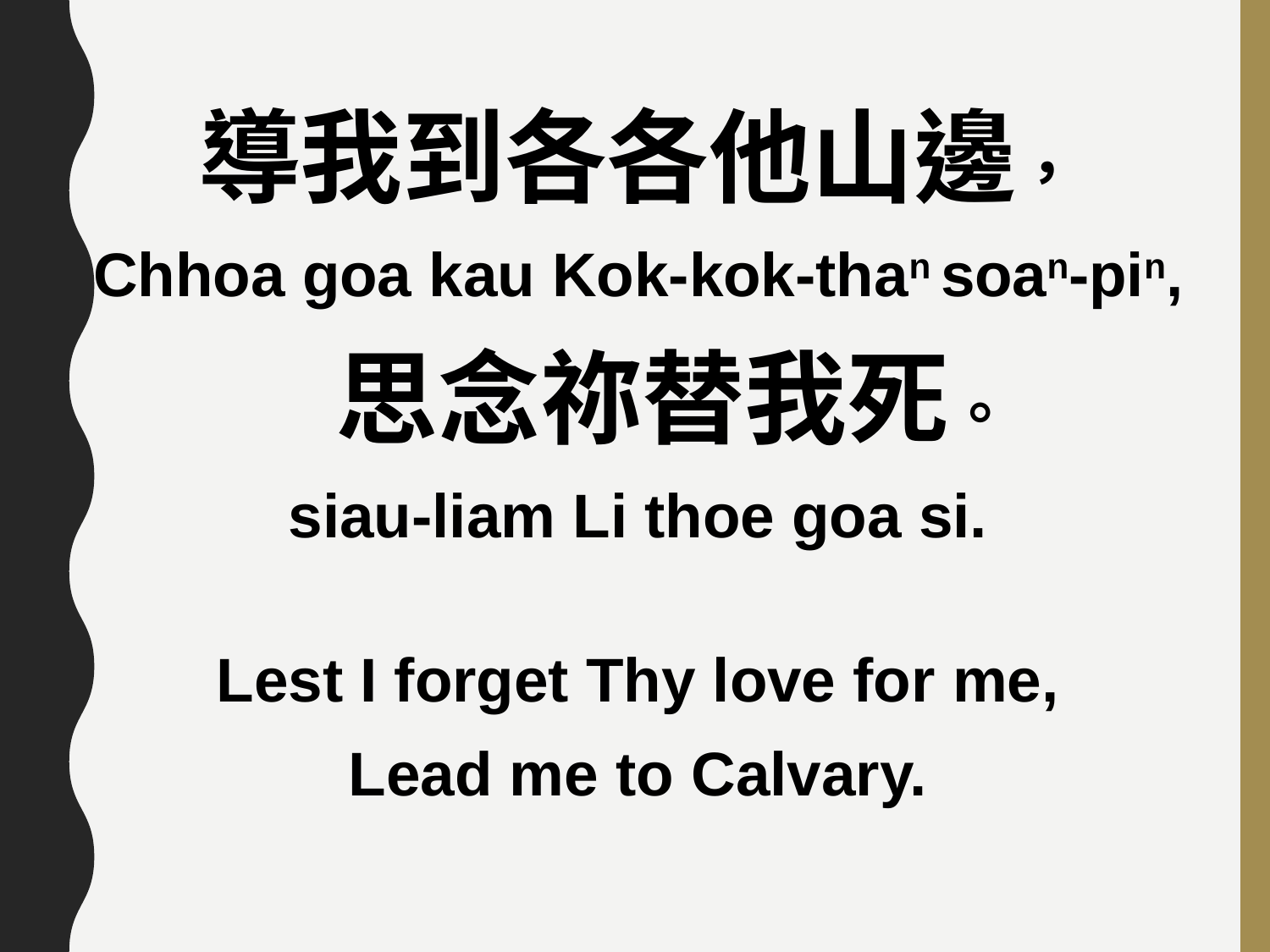

導我到各各他山邊，
Chhoa goa kau Kok-kok-than soan-pin,
  思念祢替我死。
siau-liam Li thoe goa si.

Lest I forget Thy love for me,
Lead me to Calvary.